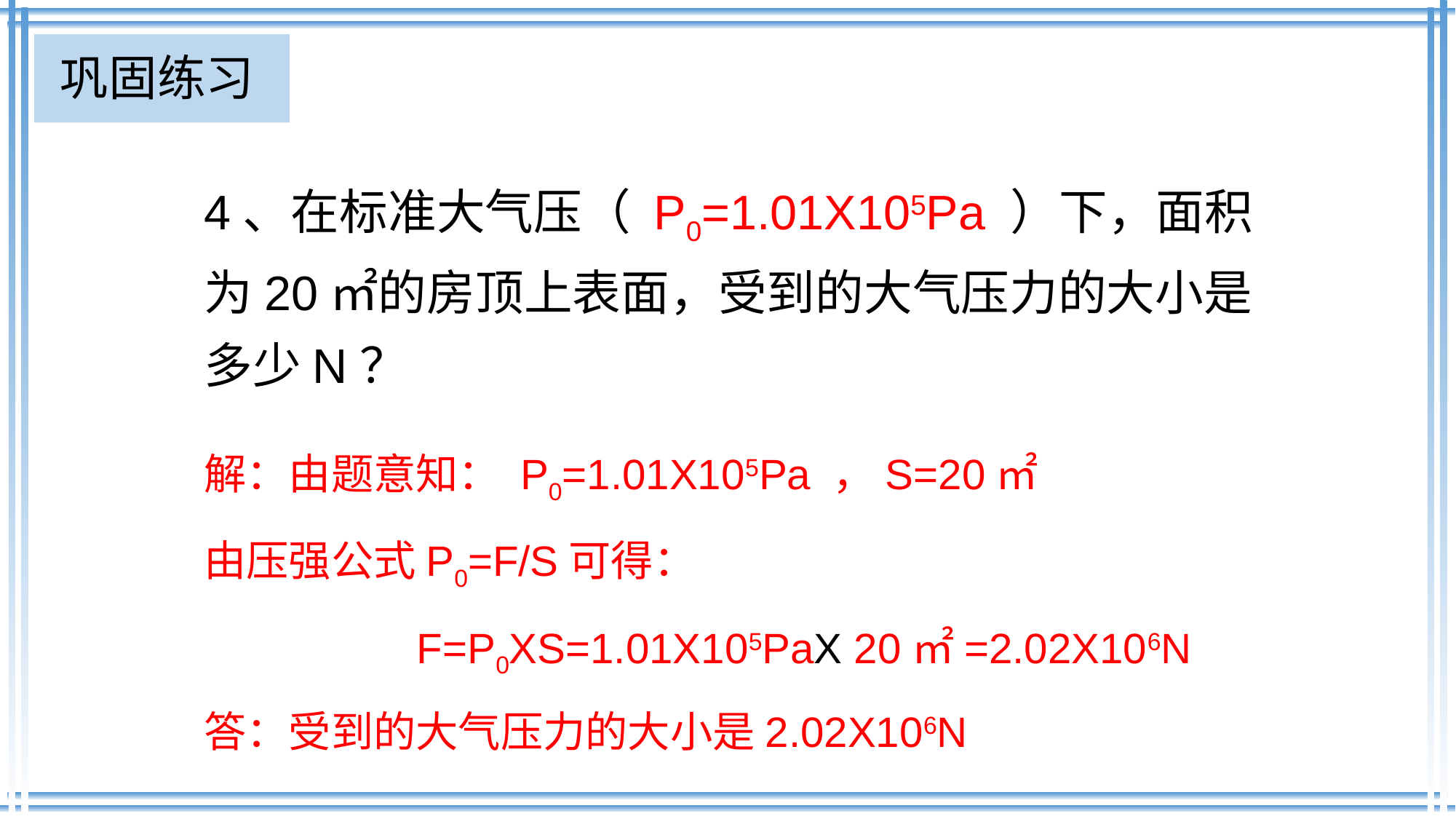

巩固练习
4、在标准大气压（ P0=1.01X105Pa ）下，面积为20㎡的房顶上表面，受到的大气压力的大小是多少N？
解：由题意知： P0=1.01X105Pa ，S=20㎡
由压强公式P0=F/S可得：
                  F=P0XS=1.01X105PaX 20㎡=2.02X106N
答：受到的大气压力的大小是2.02X106N